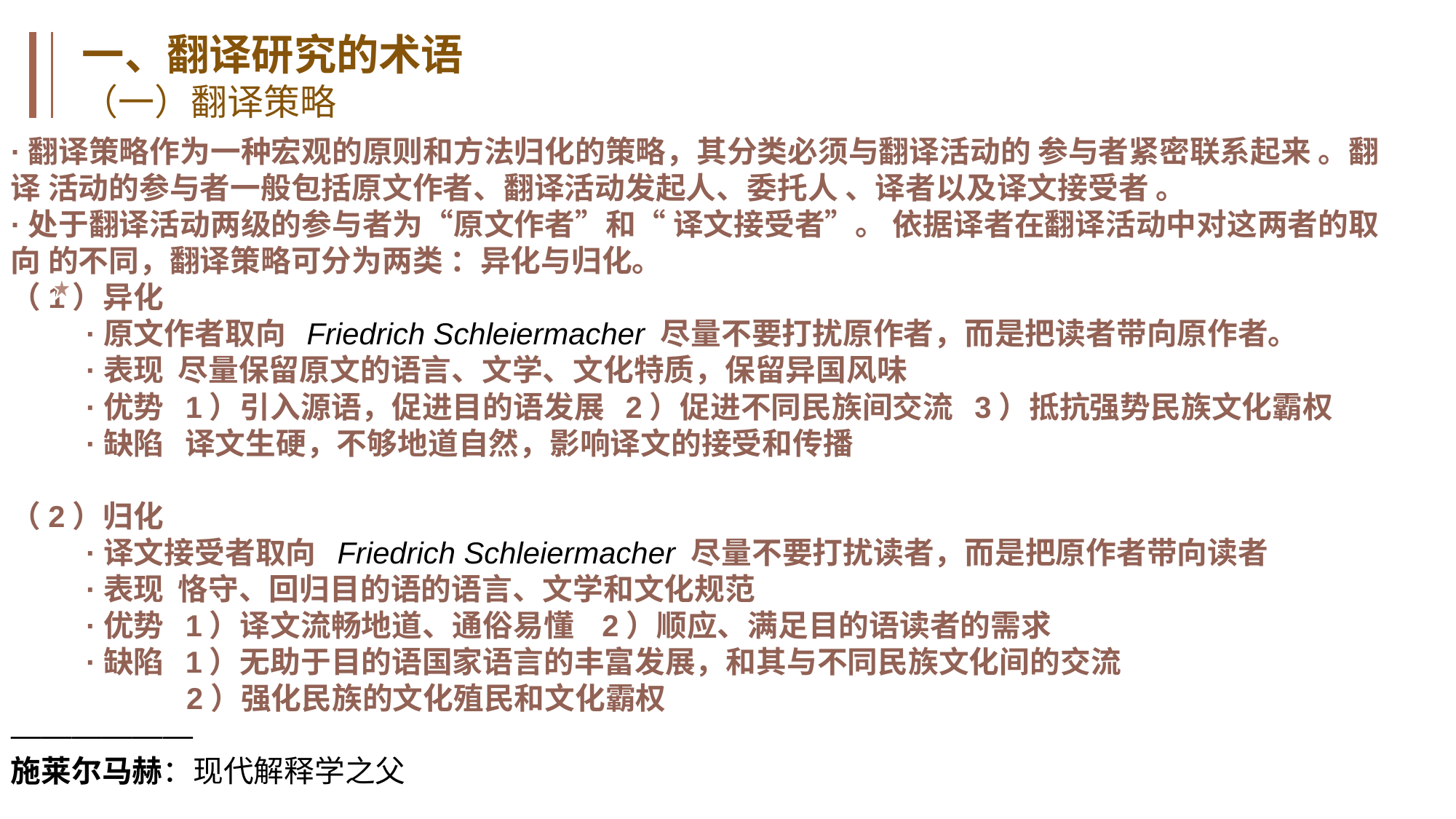

一、翻译研究的术语
（一）翻译策略
·翻译策略作为一种宏观的原则和方法归化的策略，其分类必须与翻译活动的 参与者紧密联系起来 。翻译 活动的参与者一般包括原文作者、翻译活动发起人、委托人 、译者以及译文接受者 。
·处于翻译活动两级的参与者为“原文作者”和“ 译文接受者”。 依据译者在翻译活动中对这两者的取向 的不同，翻译策略可分为两类 ：异化与归化。
（1）异化
         ·原文作者取向  Friedrich Schleiermacher 尽量不要打扰原作者，而是把读者带向原作者。
         ·表现  尽量保留原文的语言、文学、文化特质，保留异国风味
         ·优势  1）引入源语，促进目的语发展  2）促进不同民族间交流  3）抵抗强势民族文化霸权
         ·缺陷   译文生硬，不够地道自然，影响译文的接受和传播

（2）归化
         ·译文接受者取向  Friedrich Schleiermacher 尽量不要打扰读者，而是把原作者带向读者
         ·表现  恪守、回归目的语的语言、文学和文化规范
         ·优势  1）译文流畅地道、通俗易懂   2）顺应、满足目的语读者的需求
         ·缺陷  1）无助于目的语国家语言的丰富发展，和其与不同民族文化间的交流
                     2）强化民族的文化殖民和文化霸权
——————
施莱尔马赫：现代解释学之父